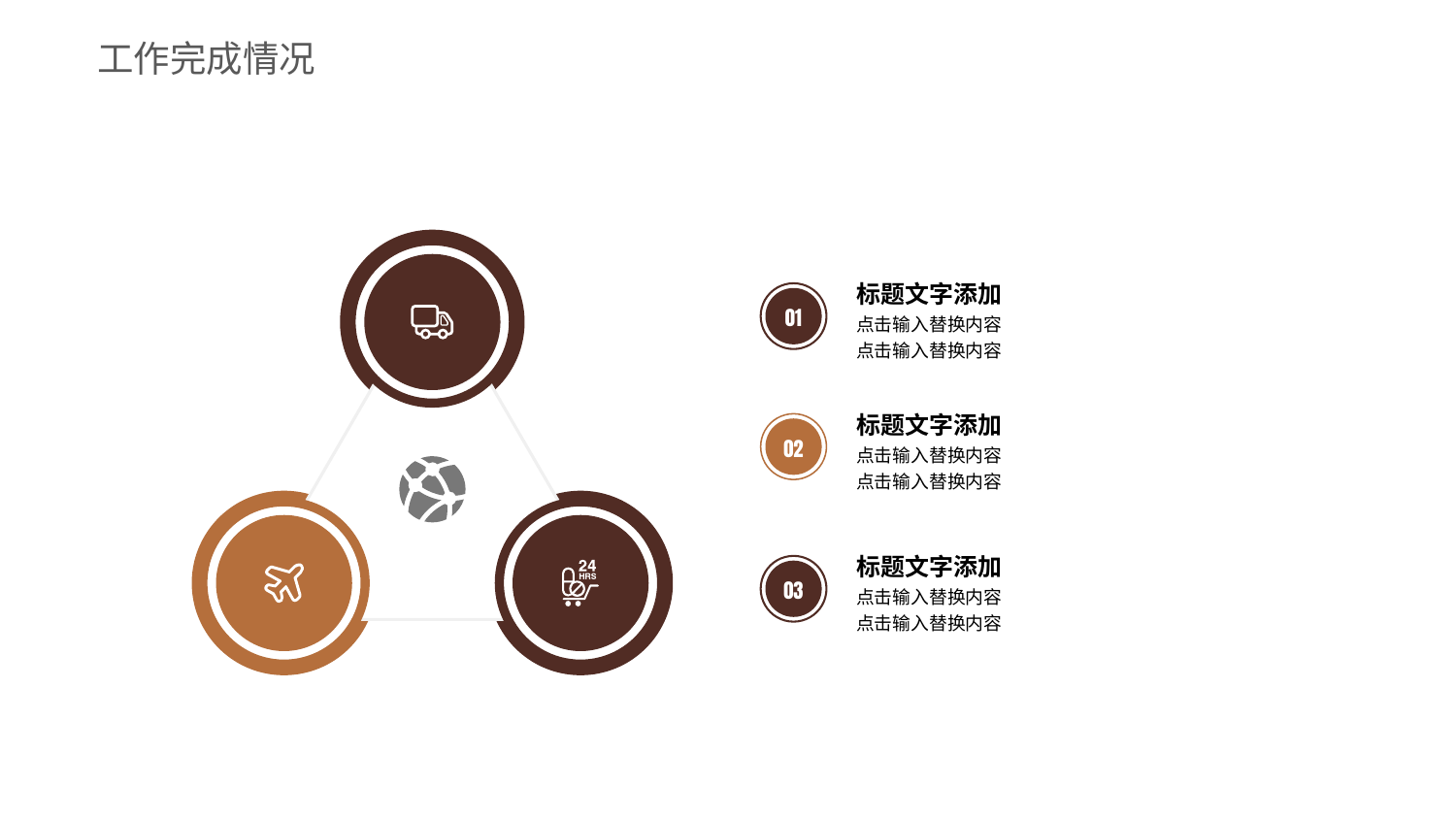

工作完成情况

标题文字添加
点击输入替换内容
点击输入替换内容

01

02

03
标题文字添加
点击输入替换内容
点击输入替换内容
标题文字添加
点击输入替换内容
点击输入替换内容